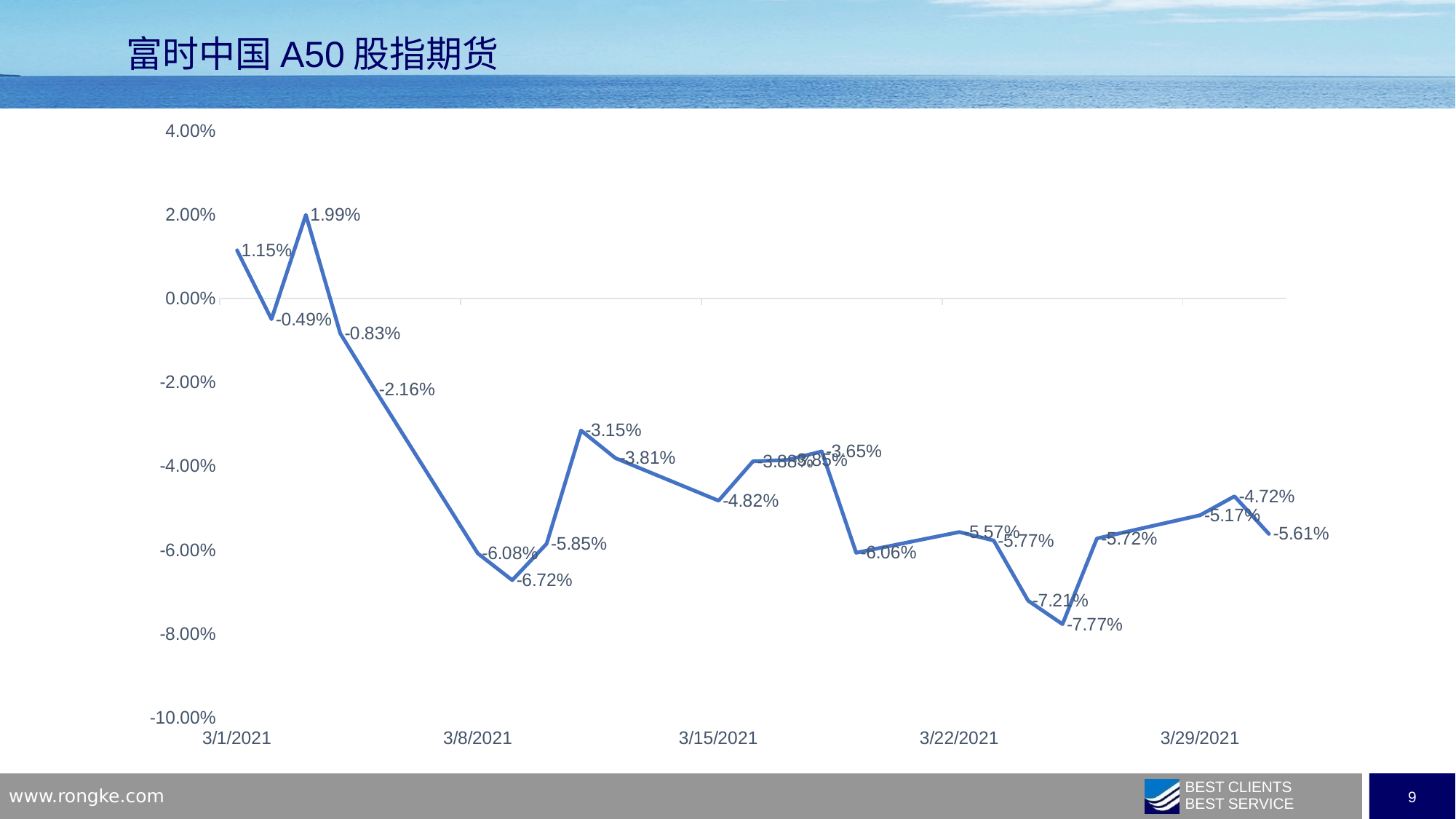

# 富时中国A50股指期货

### Chart

| Category |  |
|---|---|
| 44256 | 0.011480993188310196 |
| 44257 | -0.004943968358602557 |
| 44258 | 0.019940672379696878 |
| 44259 | -0.00834981322786199 |
| 44260 | -0.02164359481432654 |
| 44263 | -0.060810810810810856 |
| 44264 | -0.06718303669523185 |
| 44265 | -0.058503625576796336 |
| 44266 | -0.03147659854976925 |
| 44267 | -0.03806855636123929 |
| 44270 | -0.048231157987255524 |
| 44271 | -0.0388376181059108 |
| 44272 | -0.03850802021533728 |
| 44273 | -0.03647549989013399 |
| 44274 | -0.060646011865524097 |
| 44277 | -0.05570204350692154 |
| 44278 | -0.05773456383212483 |
| 44279 | -0.07207207207207211 |
| 44280 | -0.0776752362118216 |
| 44281 | -0.05724016699626455 |
| 44284 | -0.05169193583827725 |
| 44285 | -0.04718743133377279 |
| 44286 | -0.05614150736101953 |